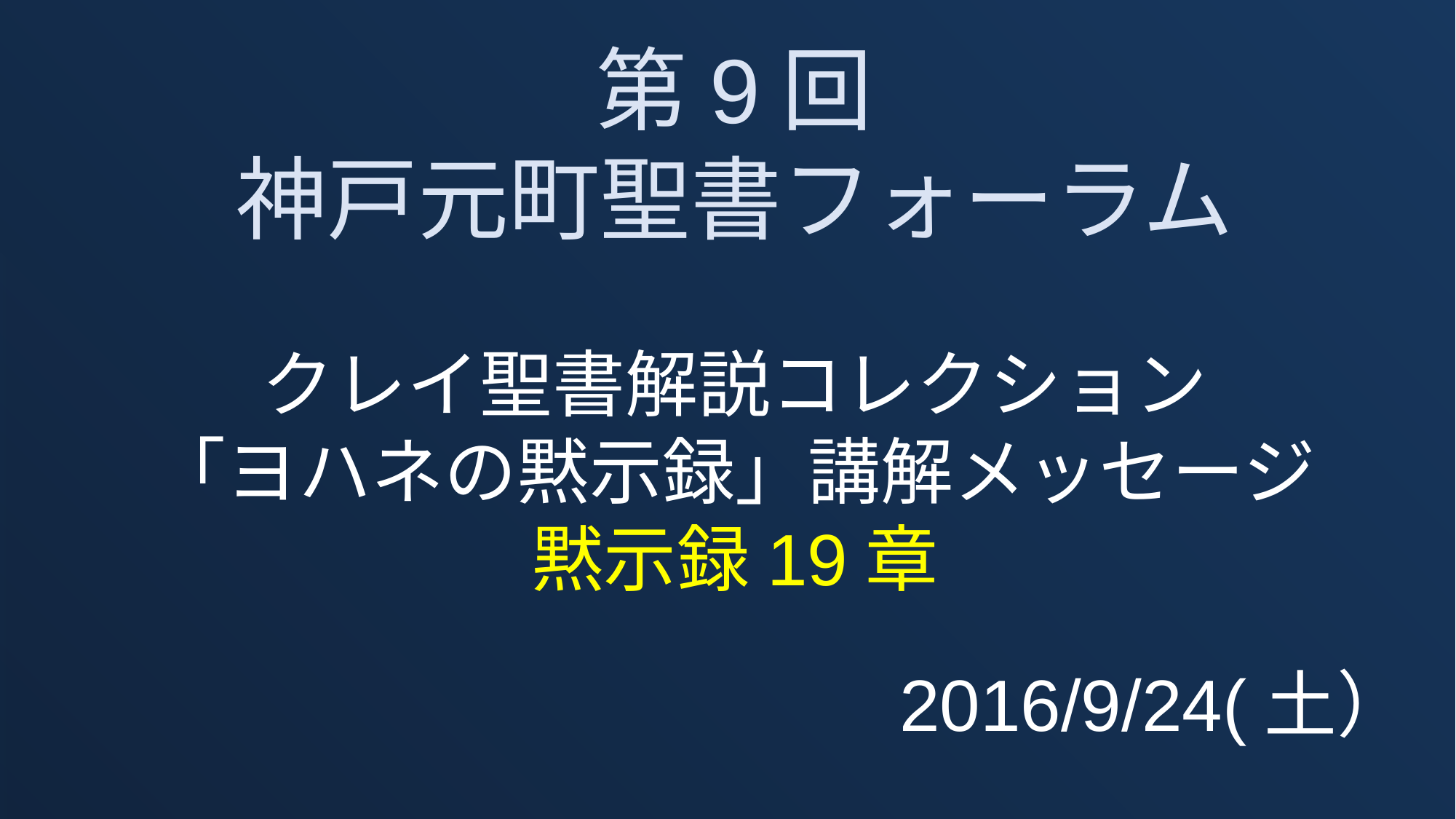

第9回
神戸元町聖書フォーラム

クレイ聖書解説コレクション
「ヨハネの黙示録」講解メッセージ
黙示録19章

2016/9/24(土）